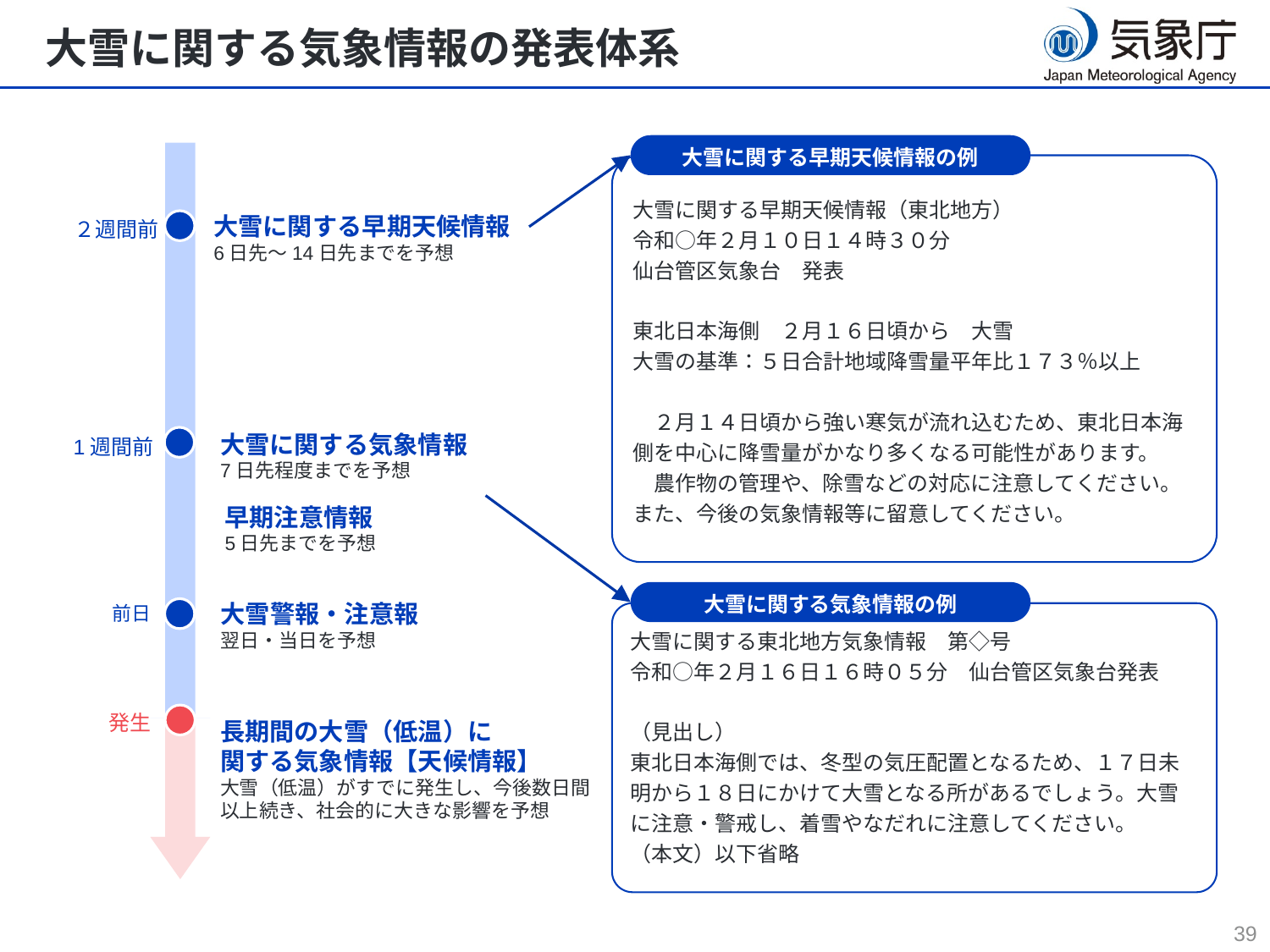

# 大雪に関する気象情報の発表体系
大雪に関する早期天候情報の例
大雪に関する早期天候情報（東北地方）
令和○年２月１０日１４時３０分
仙台管区気象台　発表

東北日本海側　２月１６日頃から　大雪
大雪の基準：５日合計地域降雪量平年比１７３％以上

　２月１４日頃から強い寒気が流れ込むため、東北日本海側を中心に降雪量がかなり多くなる可能性があります。
　農作物の管理や、除雪などの対応に注意してください。また、今後の気象情報等に留意してください。
大雪に関する早期天候情報
6日先～14日先までを予想
２週間前

大雪に関する気象情報
7日先程度までを予想

1週間前
早期注意情報
5日先までを予想
大雪に関する気象情報の例
大雪警報・注意報
翌日・当日を予想
前日

大雪に関する東北地方気象情報　第◇号
令和○年２月１６日１６時０５分　仙台管区気象台発表

（見出し）
東北日本海側では、冬型の気圧配置となるため、１７日未明から１８日にかけて大雪となる所があるでしょう。大雪に注意・警戒し、着雪やなだれに注意してください。
（本文）以下省略
発生

長期間の大雪（低温）に
関する気象情報【天候情報】
大雪（低温）がすでに発生し、今後数日間
以上続き、社会的に大きな影響を予想

39